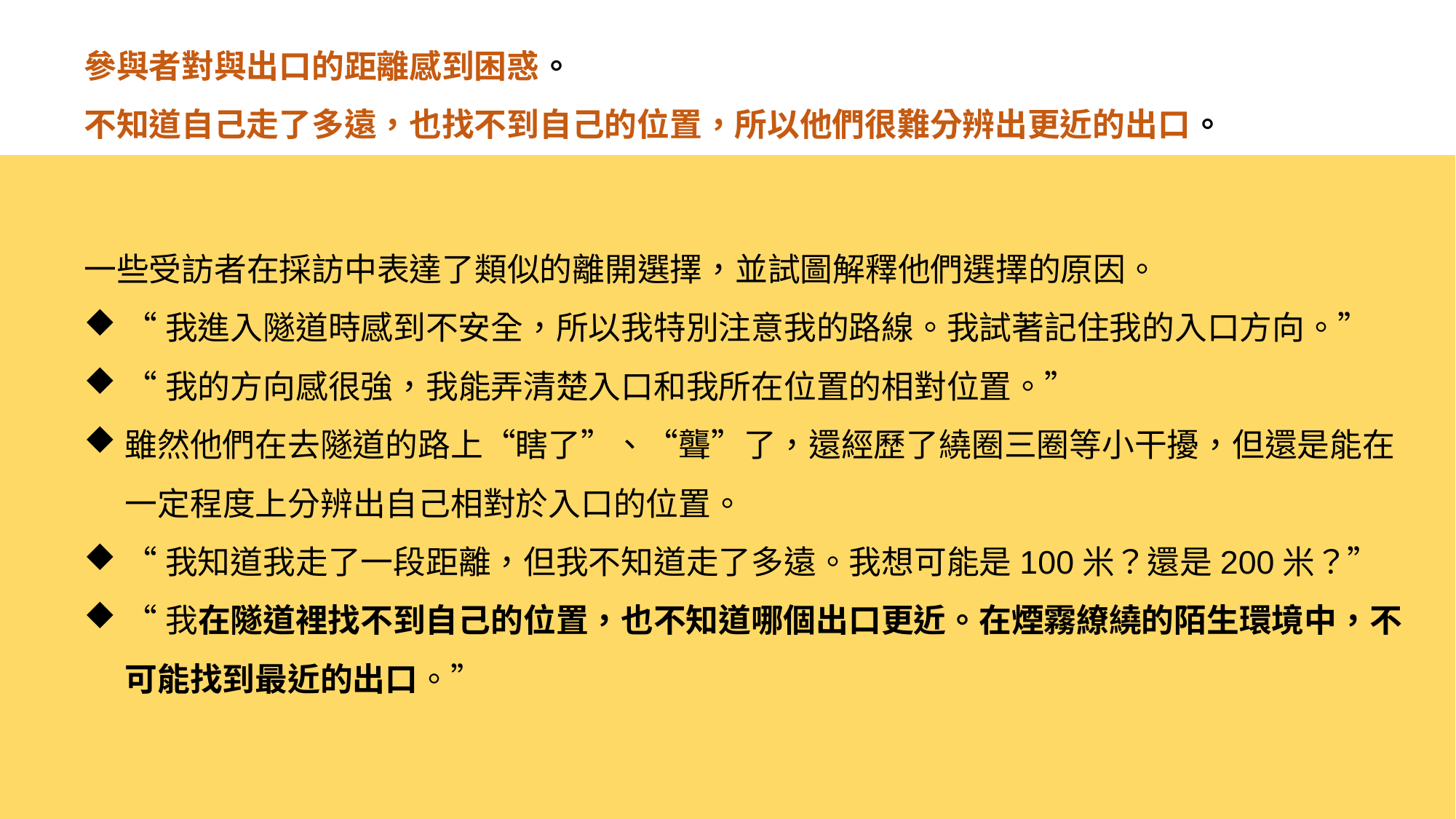

參與者對與出口的距離感到困惑。
不知道自己走了多遠，也找不到自己的位置，所以他們很難分辨出更近的出口。

一些受訪者在採訪中表達了類似的離開選擇，並試圖解釋他們選擇的原因。
“我進入隧道時感到不安全，所以我特別注意我的路線。我試著記住我的入口方向。”
“我的方向感很強，我能弄清楚入口和我所在位置的相對位置。”
雖然他們在去隧道的路上“瞎了”、“聾”了，還經歷了繞圈三圈等小干擾，但還是能在一定程度上分辨出自己相對於入口的位置。
“我知道我走了一段距離，但我不知道走了多遠。我想可能是100米？還是200米？”
“我在隧道裡找不到自己的位置，也不知道哪個出口更近。在煙霧繚繞的陌生環境中，不可能找到最近的出口。”

18